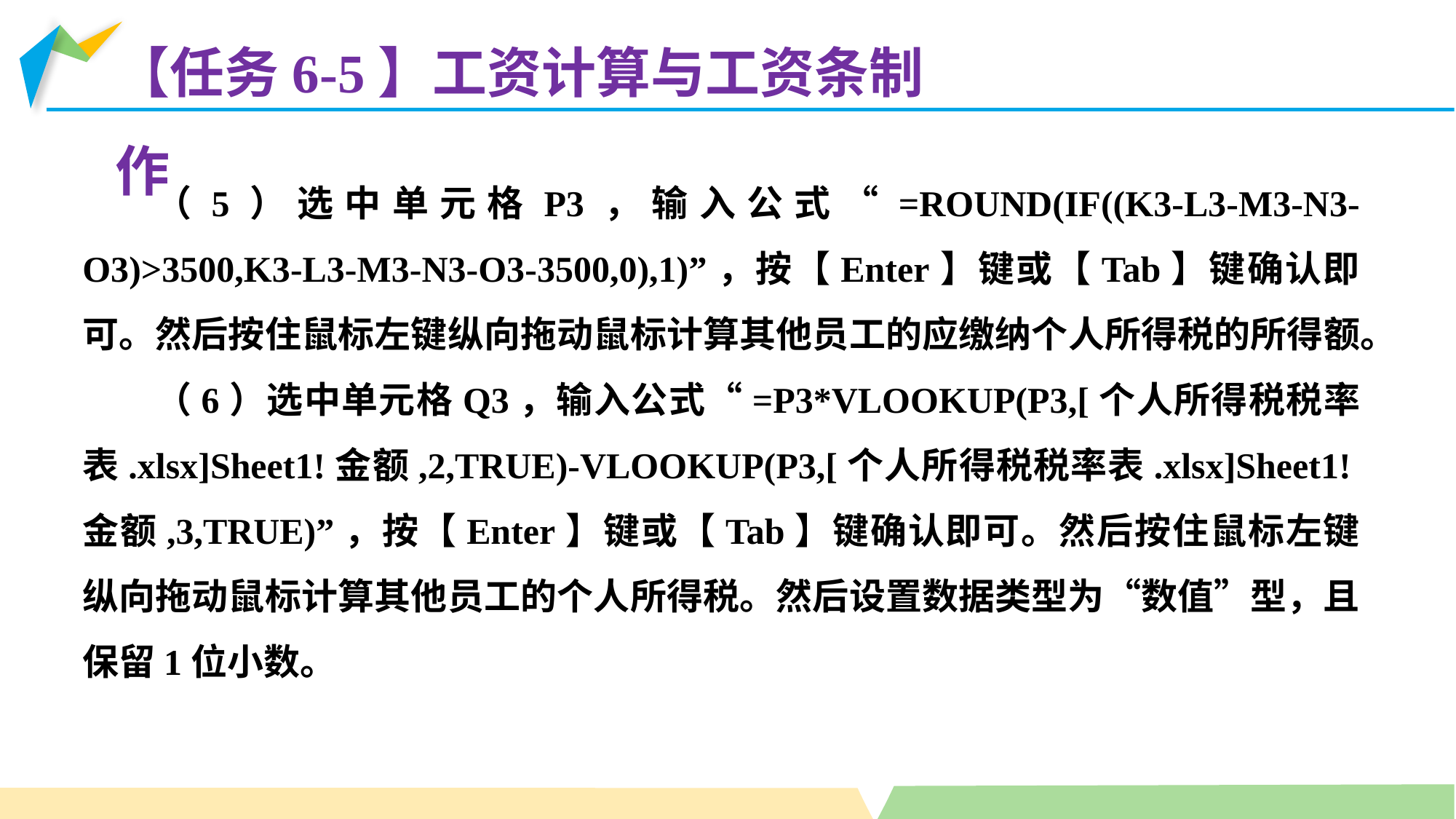

【任务6-5】工资计算与工资条制作
（5）选中单元格P3，输入公式“=ROUND(IF((K3-L3-M3-N3-O3)>3500,K3-L3-M3-N3-O3-3500,0),1)”，按【Enter】键或【Tab】键确认即可。然后按住鼠标左键纵向拖动鼠标计算其他员工的应缴纳个人所得税的所得额。
（6）选中单元格Q3，输入公式“=P3*VLOOKUP(P3,[个人所得税税率表.xlsx]Sheet1!金额,2,TRUE)-VLOOKUP(P3,[个人所得税税率表.xlsx]Sheet1!金额,3,TRUE)”，按【Enter】键或【Tab】键确认即可。然后按住鼠标左键纵向拖动鼠标计算其他员工的个人所得税。然后设置数据类型为“数值”型，且保留1位小数。